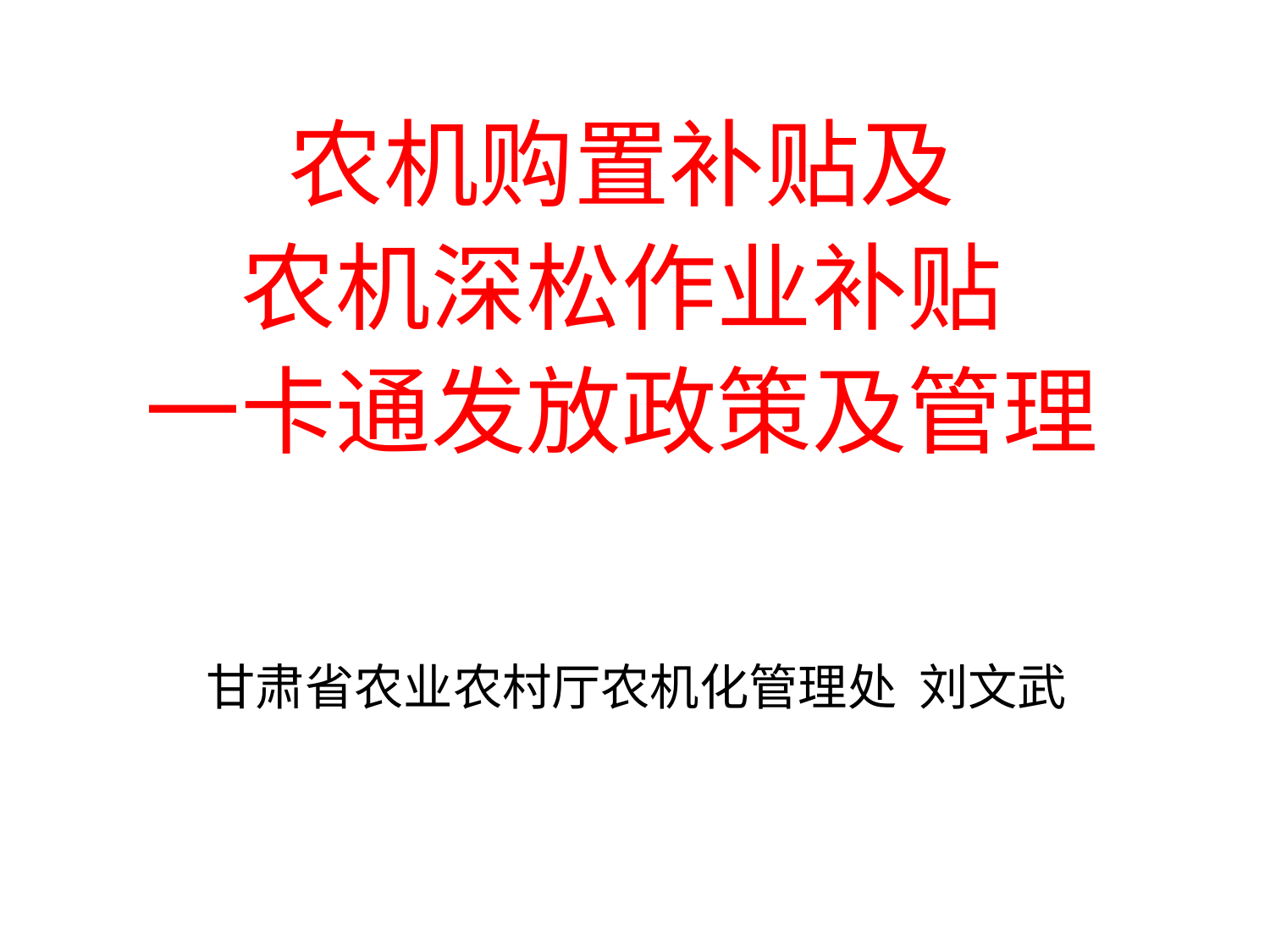

# 农机购置补贴及 农机深松作业补贴 一卡通发放政策及管理
甘肃省农业农村厅农机化管理处  刘文武